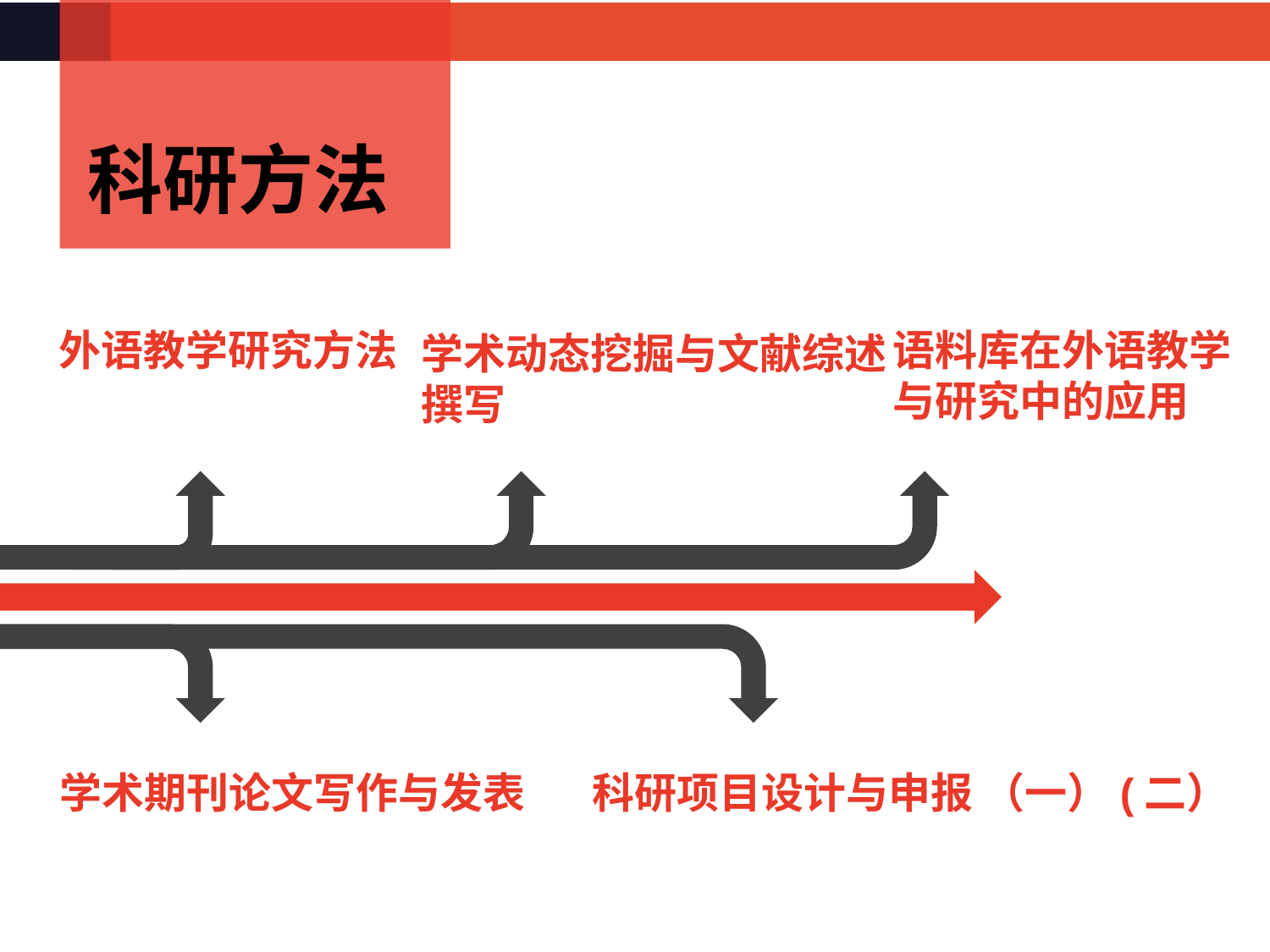

科研方法

外语教学研究方法
语料库在外语教学与研究中的应用
学术动态挖掘与文献综述撰写

学术期刊论文写作与发表
科研项目设计与申报 （一）(二）